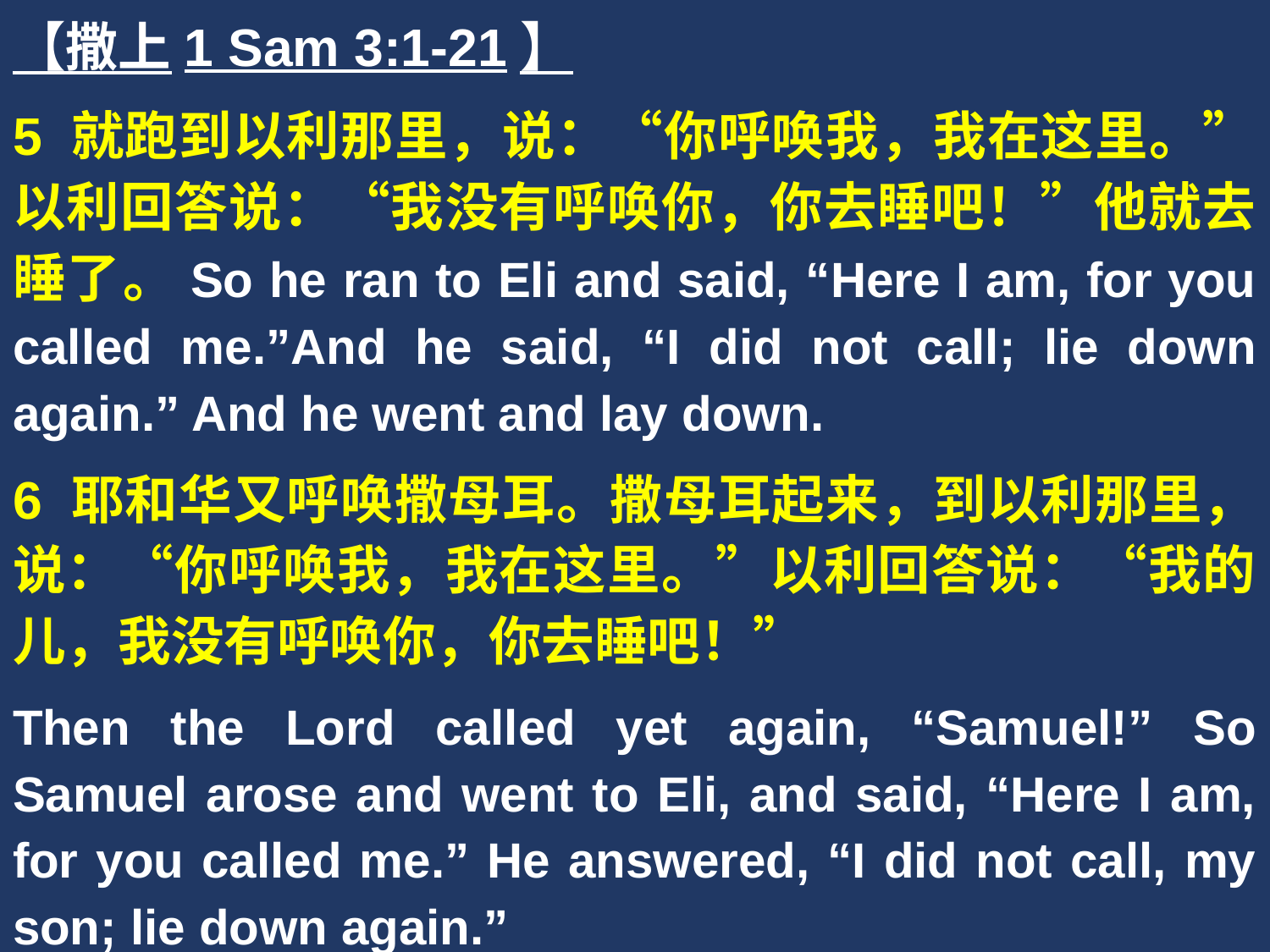

【撒上1 Sam 3:1-21】
5 就跑到以利那里，说：“你呼唤我，我在这里。”以利回答说：“我没有呼唤你，你去睡吧！”他就去睡了。So he ran to Eli and said, “Here I am, for you called me.”And he said, “I did not call; lie down again.” And he went and lay down.
6 耶和华又呼唤撒母耳。撒母耳起来，到以利那里，说：“你呼唤我，我在这里。”以利回答说：“我的儿，我没有呼唤你，你去睡吧！”
Then the Lord called yet again, “Samuel!” So Samuel arose and went to Eli, and said, “Here I am, for you called me.” He answered, “I did not call, my son; lie down again.”